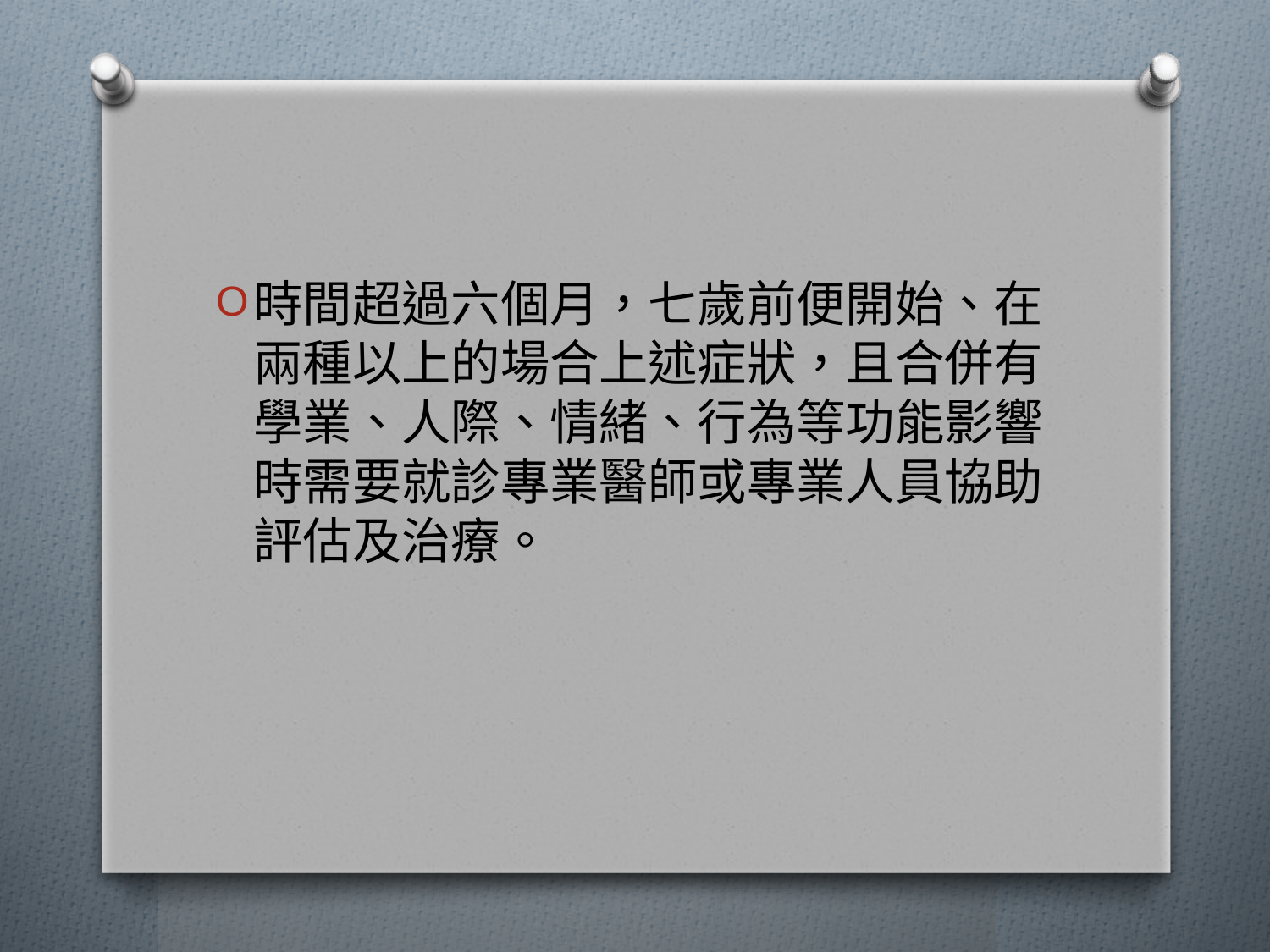

時間超過六個月，七歲前便開始、在兩種以上的場合上述症狀，且合併有學業、人際、情緒、行為等功能影響時需要就診專業醫師或專業人員協助評估及治療。